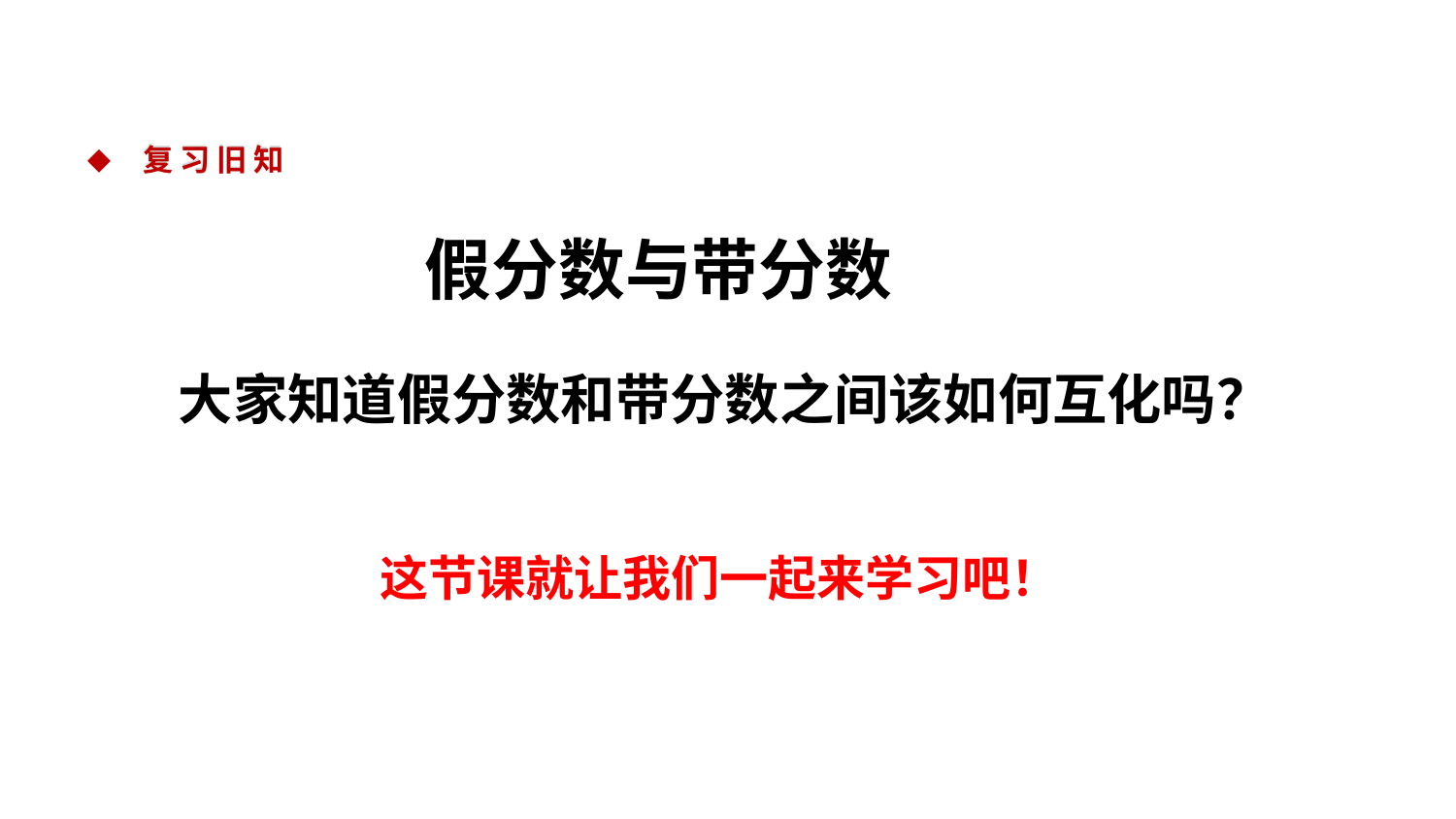

复 习 旧 知
# 假分数与带分数

大家知道假分数和带分数之间该如何互化吗？

这节课就让我们一起来学习吧！